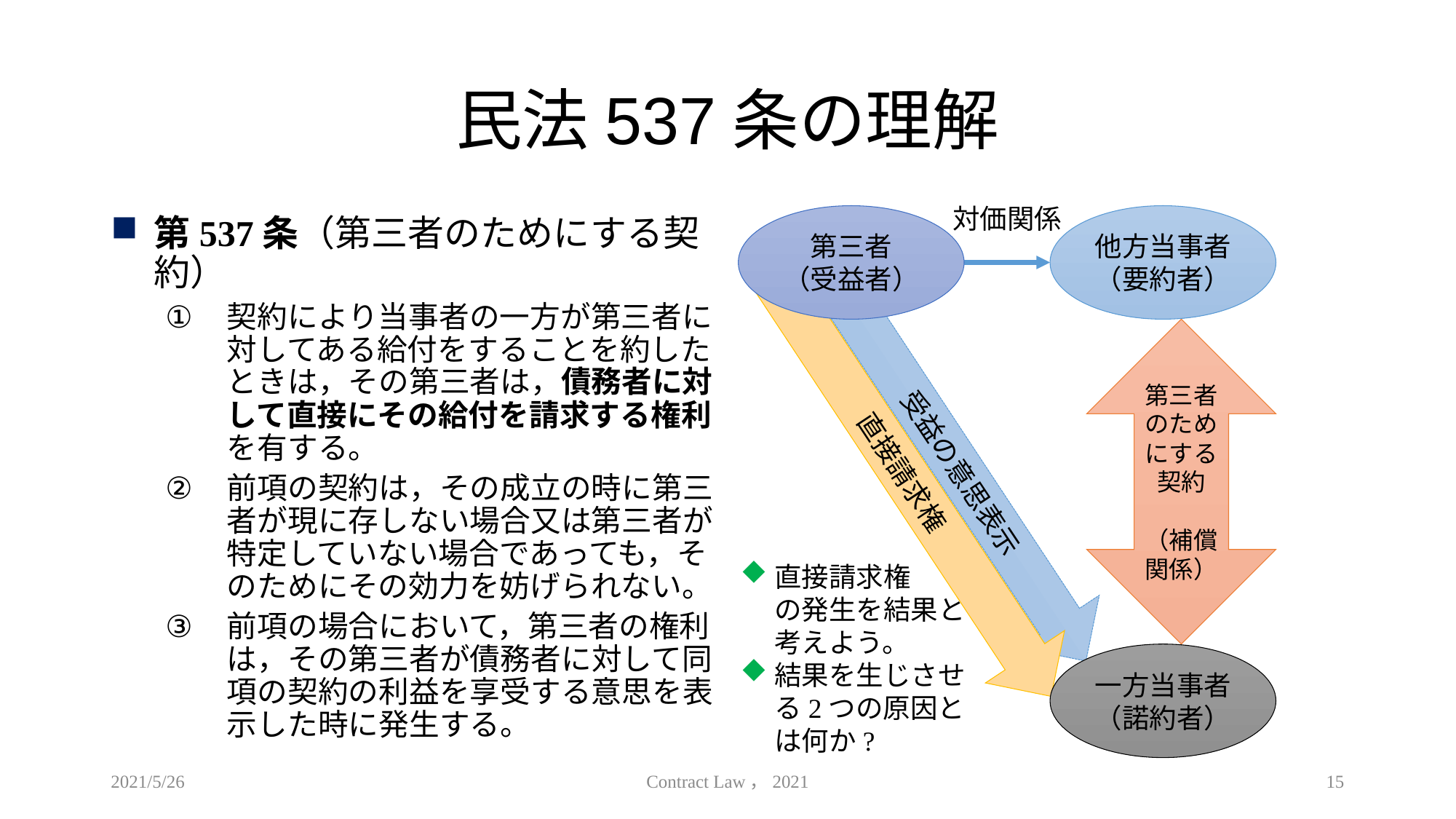

# 民法537条の理解
対価関係
第三者
（受益者）
他方当事者（要約者）
第537条（第三者のためにする契約）
契約により当事者の一方が第三者に対してある給付をすることを約したときは，その第三者は，債務者に対して直接にその給付を請求する権利を有する。
前項の契約は，その成立の時に第三者が現に存しない場合又は第三者が特定していない場合であっても，そのためにその効力を妨げられない。
前項の場合において，第三者の権利は，その第三者が債務者に対して同項の契約の利益を享受する意思を表示した時に発生する。
第三者のためにする契約

（補償
関係）
直接請求権
受益の意思表示
直接請求権
の発生を結果と考えよう。
結果を生じさせる2つの原因とは何か?
一方当事者
（諾約者）
2021/5/26
Contract Law，2021
15